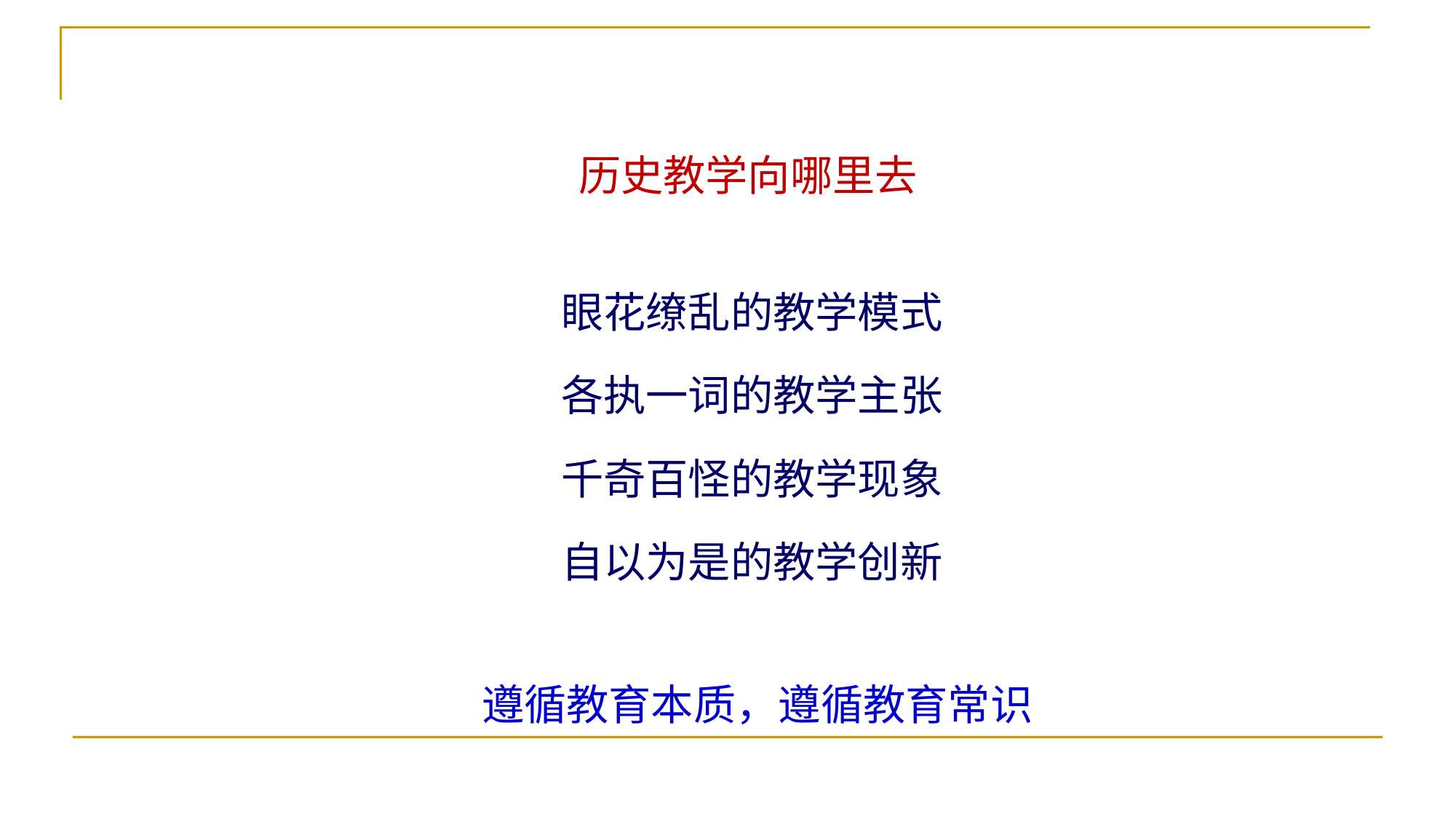

历史教学向哪里去
眼花缭乱的教学模式
各执一词的教学主张
千奇百怪的教学现象
自以为是的教学创新
遵循教育本质，遵循教育常识